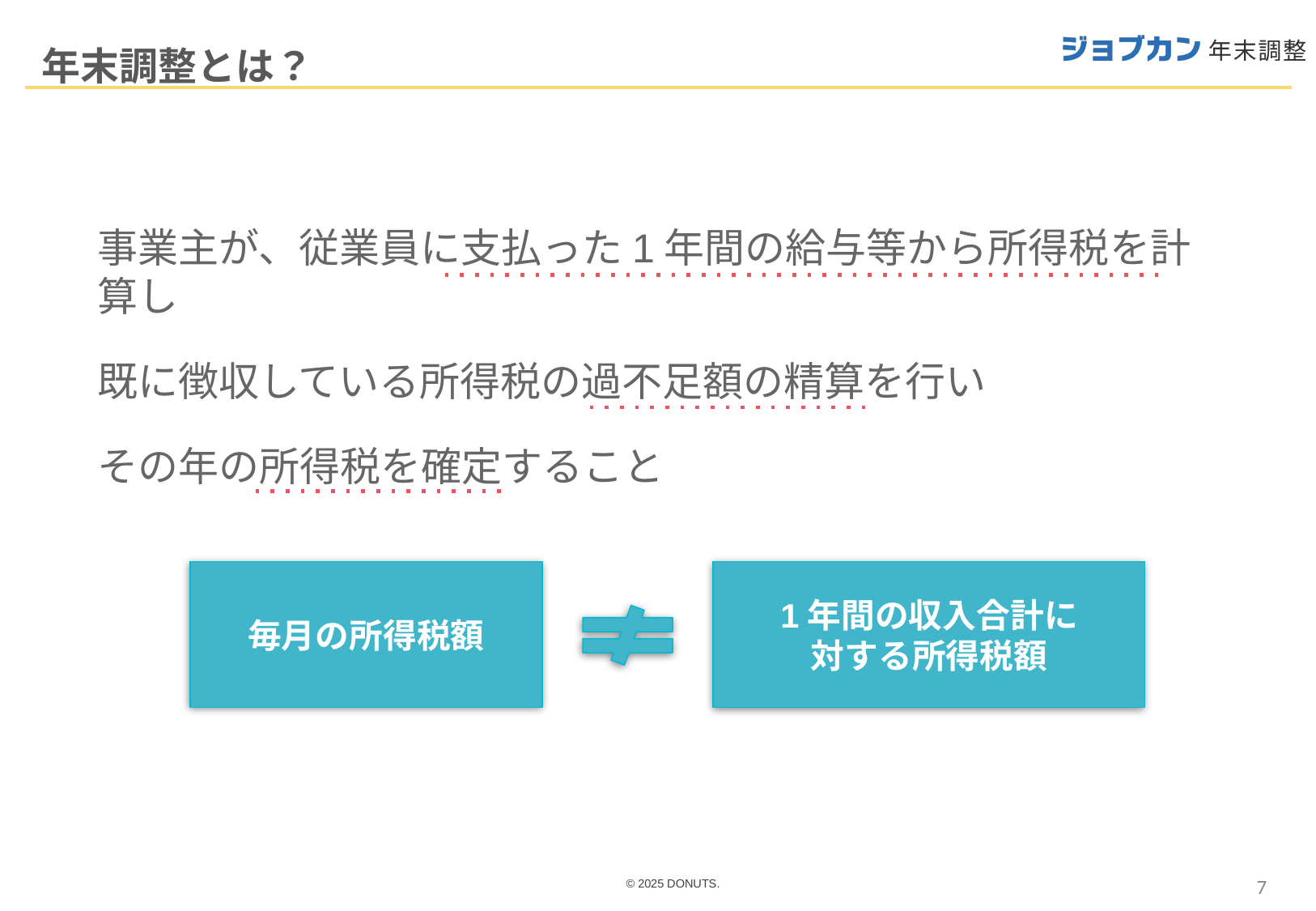

年末調整とは？
事業主が、従業員に支払った1年間の給与等から所得税を計算し

既に徴収している所得税の過不足額の精算を行い

その年の所得税を確定すること

毎月の所得税額

1年間の収入合計に
対する所得税額

7